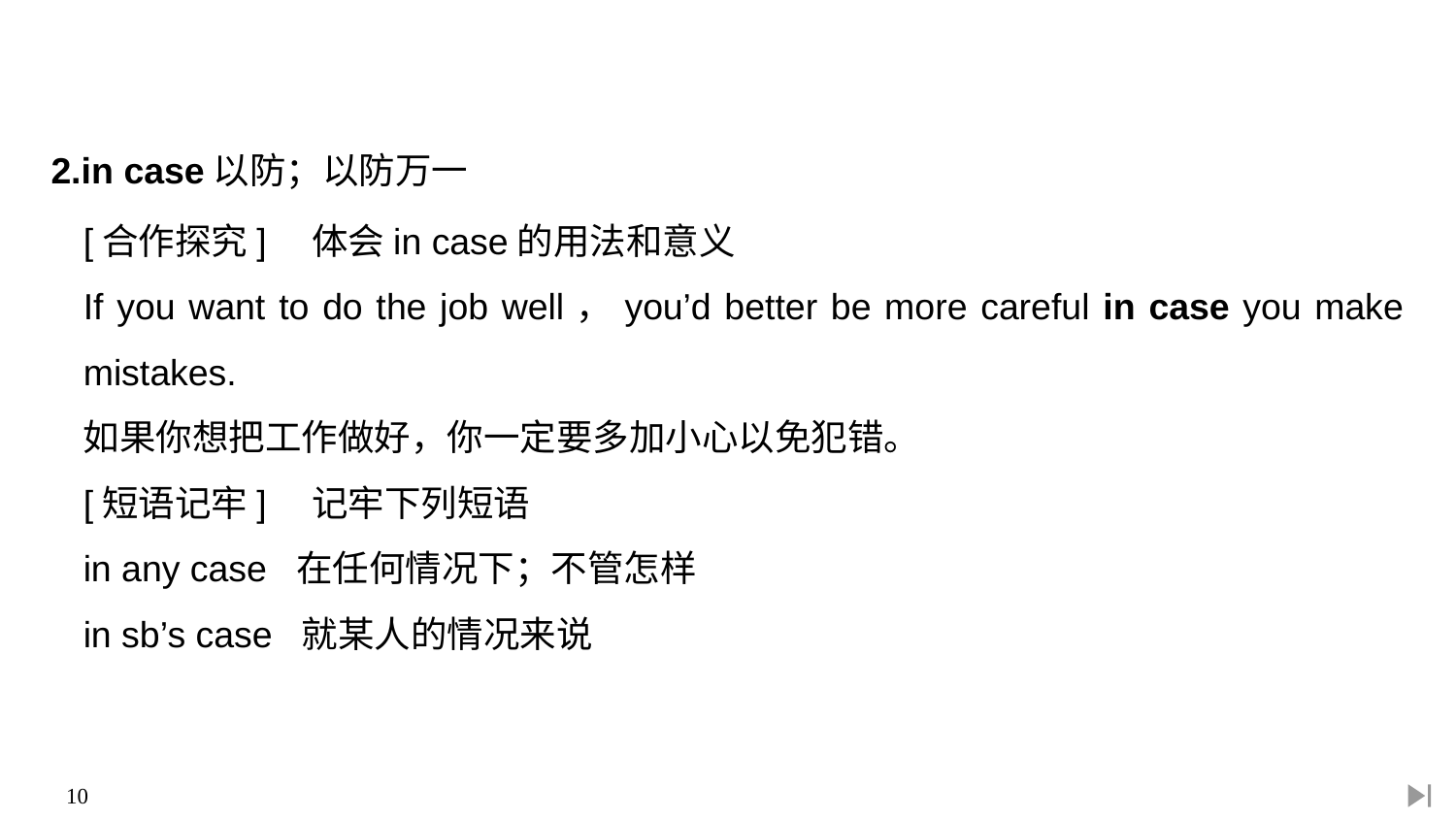

2.in case以防；以防万一
[合作探究]　体会in case的用法和意义
If you want to do the job well，you’d better be more careful in case you make mistakes.
如果你想把工作做好，你一定要多加小心以免犯错。
[短语记牢]　记牢下列短语
in any case  在任何情况下；不管怎样
in sb’s case  就某人的情况来说